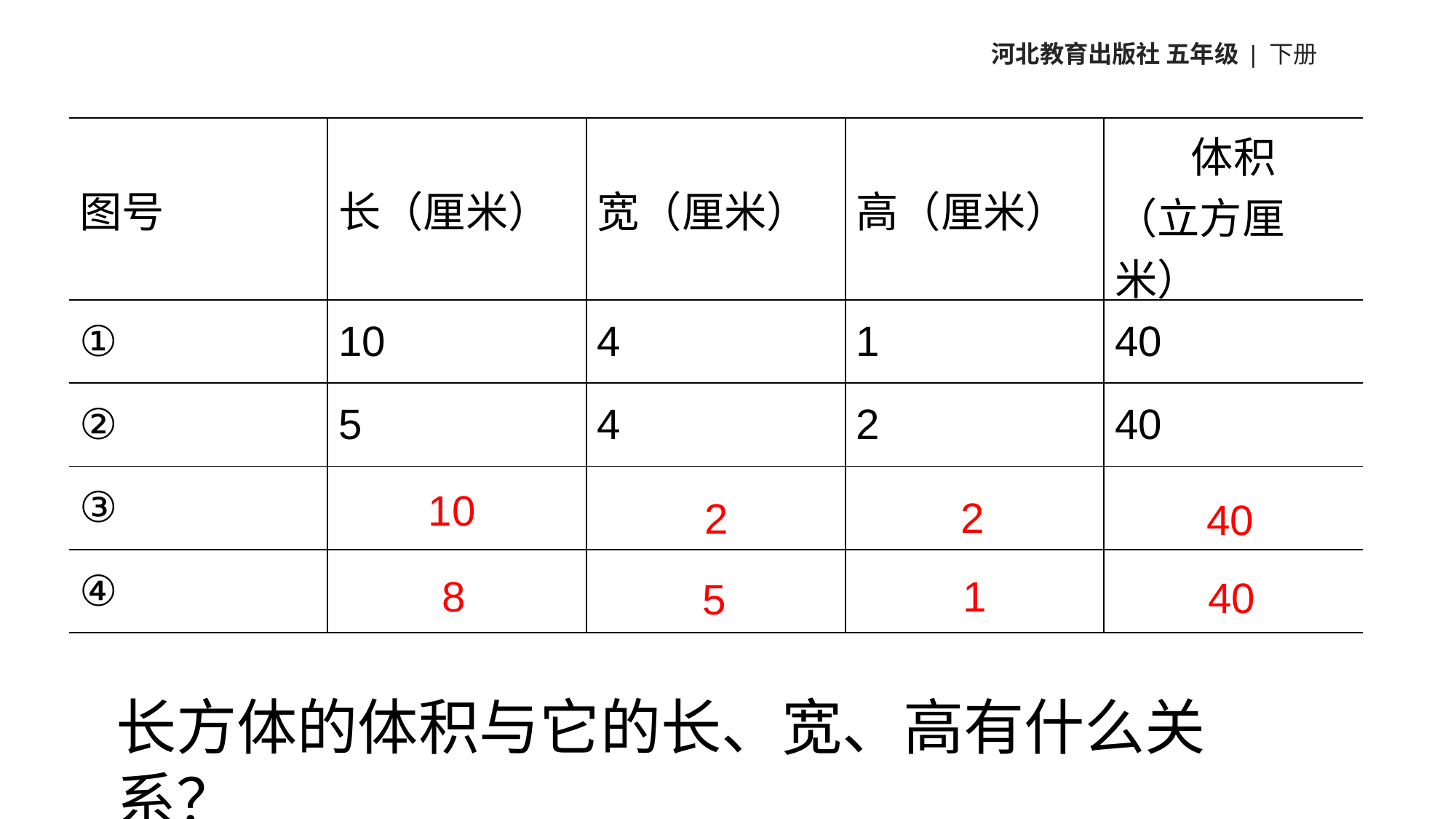

河北教育出版社 五年级 | 下册
| 图号 | 长（厘米） | 宽（厘米） | 高（厘米） | 体积 （立方厘米） |
| --- | --- | --- | --- | --- |
| ① | 10 | 4 | 1 | 40 |
| ② | 5 | 4 | 2 | 40 |
| ③ |  |  |  |  |
| ④ |  |  |  |  |
10
2
2
40
8
1
40
5
长方体的体积与它的长、宽、高有什么关系？